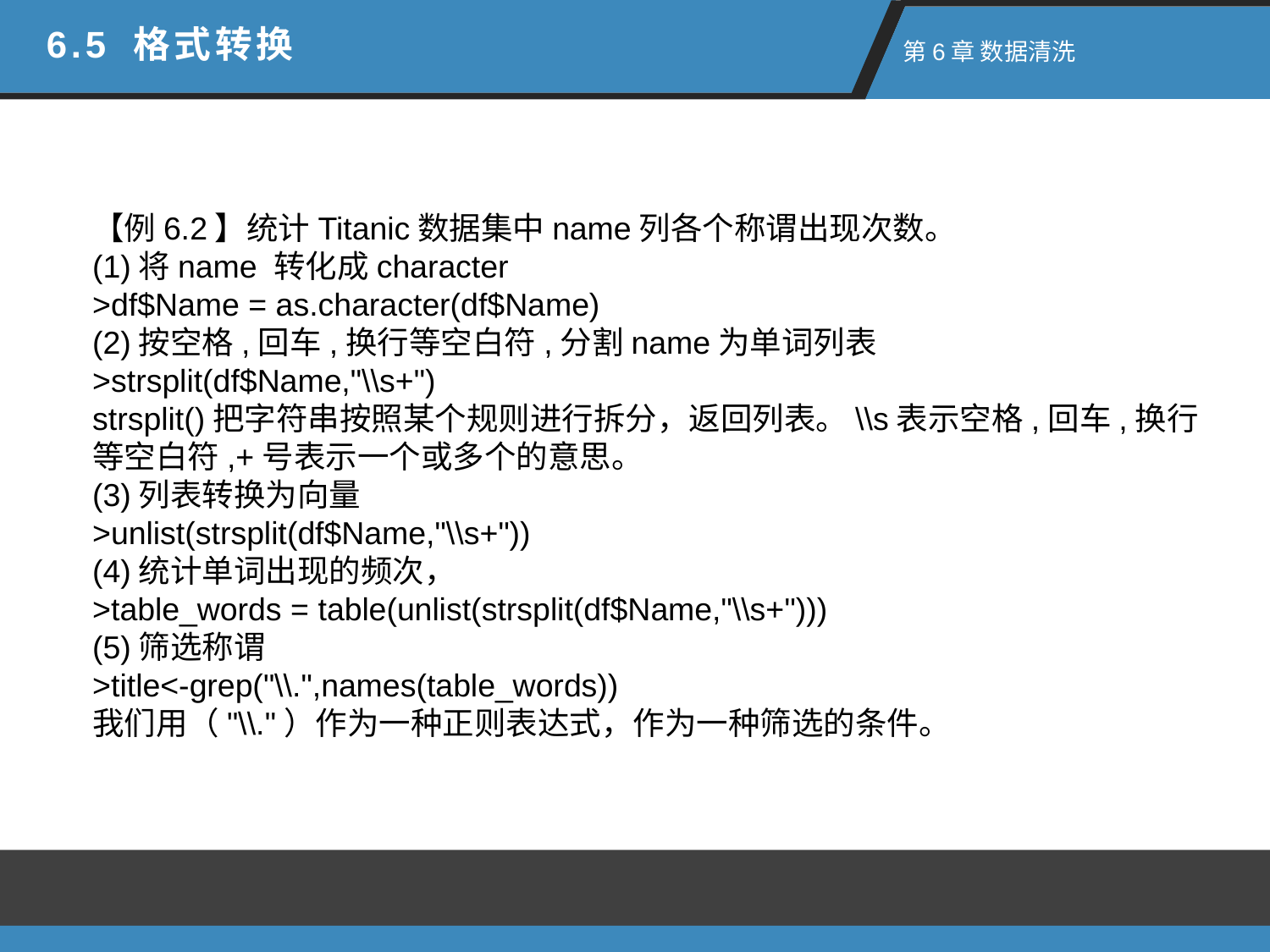

6.5 格式转换
  第6章 数据清洗
【例6.2】统计Titanic数据集中name列各个称谓出现次数。
(1)将name 转化成character
>df$Name = as.character(df$Name)
(2)按空格,回车,换行等空白符,分割name为单词列表
>strsplit(df$Name,"\\s+")
strsplit()把字符串按照某个规则进行拆分，返回列表。\\s表示空格,回车,换行等空白符,+号表示一个或多个的意思。
(3)列表转换为向量
>unlist(strsplit(df$Name,"\\s+"))
(4)统计单词出现的频次，
>table_words = table(unlist(strsplit(df$Name,"\\s+")))
(5)筛选称谓
>title<-grep("\\.",names(table_words))
我们用（"\\."）作为一种正则表达式，作为一种筛选的条件。